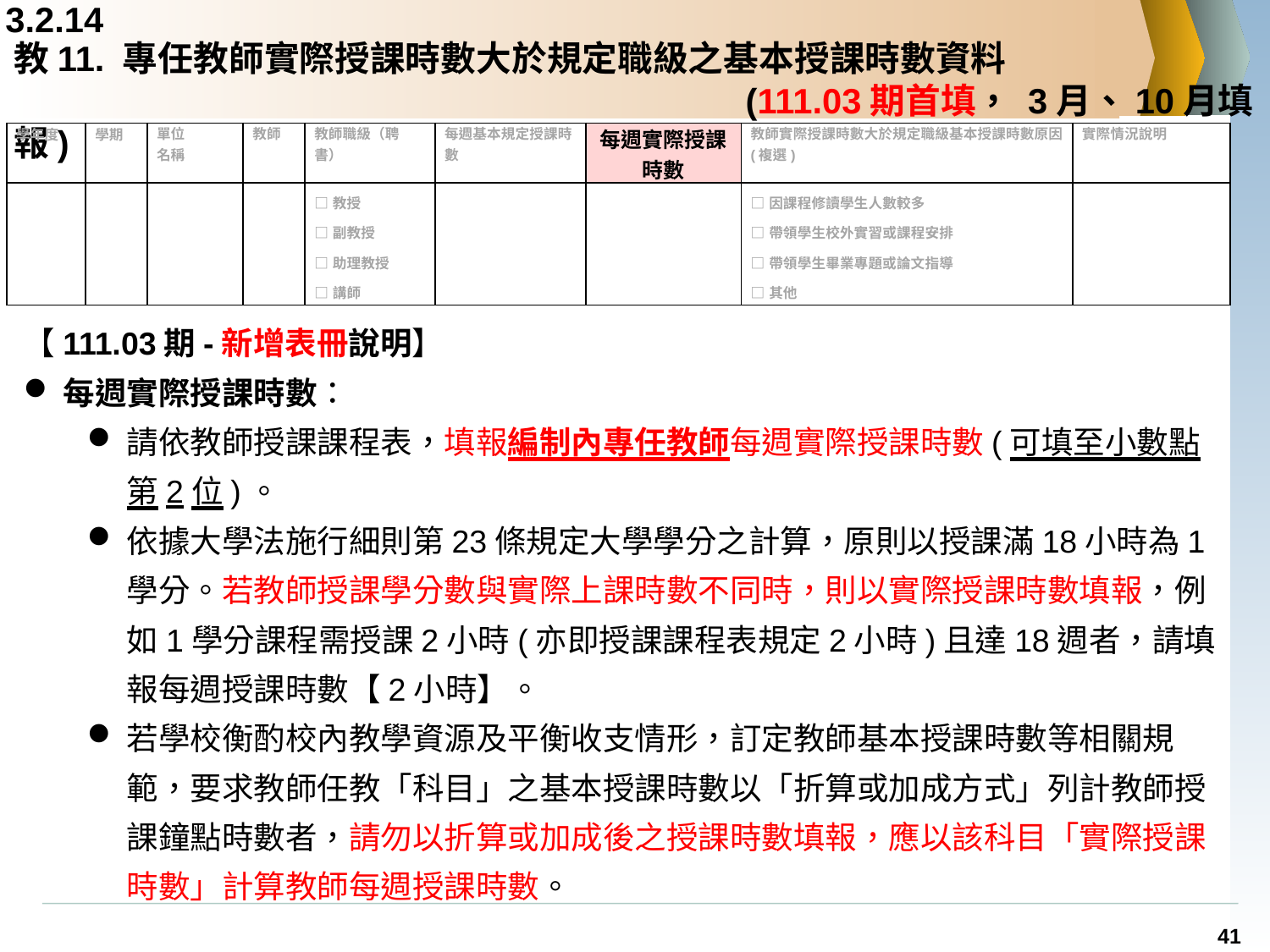

3.2.14
# 教11. 專任教師實際授課時數大於規定職級之基本授課時數資料 (111.03期首填， 3月、10月填報)
| 學年度 | 學期 | 單位 名稱 | 教師 | 教師職級（聘書） | 每週基本規定授課時數 | 每週實際授課時數 | 教師實際授課時數大於規定職級基本授課時數原因(複選) | 實際情況說明 |
| --- | --- | --- | --- | --- | --- | --- | --- | --- |
|  |  |  |  | □教授 □副教授 □助理教授 □講師 |  |  | □因課程修讀學生人數較多 □帶領學生校外實習或課程安排 □帶領學生畢業專題或論文指導 □其他 |  |
【111.03期-新增表冊說明】
每週實際授課時數：
請依教師授課課程表，填報編制內專任教師每週實際授課時數(可填至小數點第2位)。
依據大學法施行細則第23條規定大學學分之計算，原則以授課滿18小時為1學分。若教師授課學分數與實際上課時數不同時，則以實際授課時數填報，例如1學分課程需授課2小時(亦即授課課程表規定2小時)且達18週者，請填報每週授課時數【2小時】。
若學校衡酌校內教學資源及平衡收支情形，訂定教師基本授課時數等相關規範，要求教師任教「科目」之基本授課時數以「折算或加成方式」列計教師授課鐘點時數者，請勿以折算或加成後之授課時數填報，應以該科目「實際授課時數」計算教師每週授課時數。